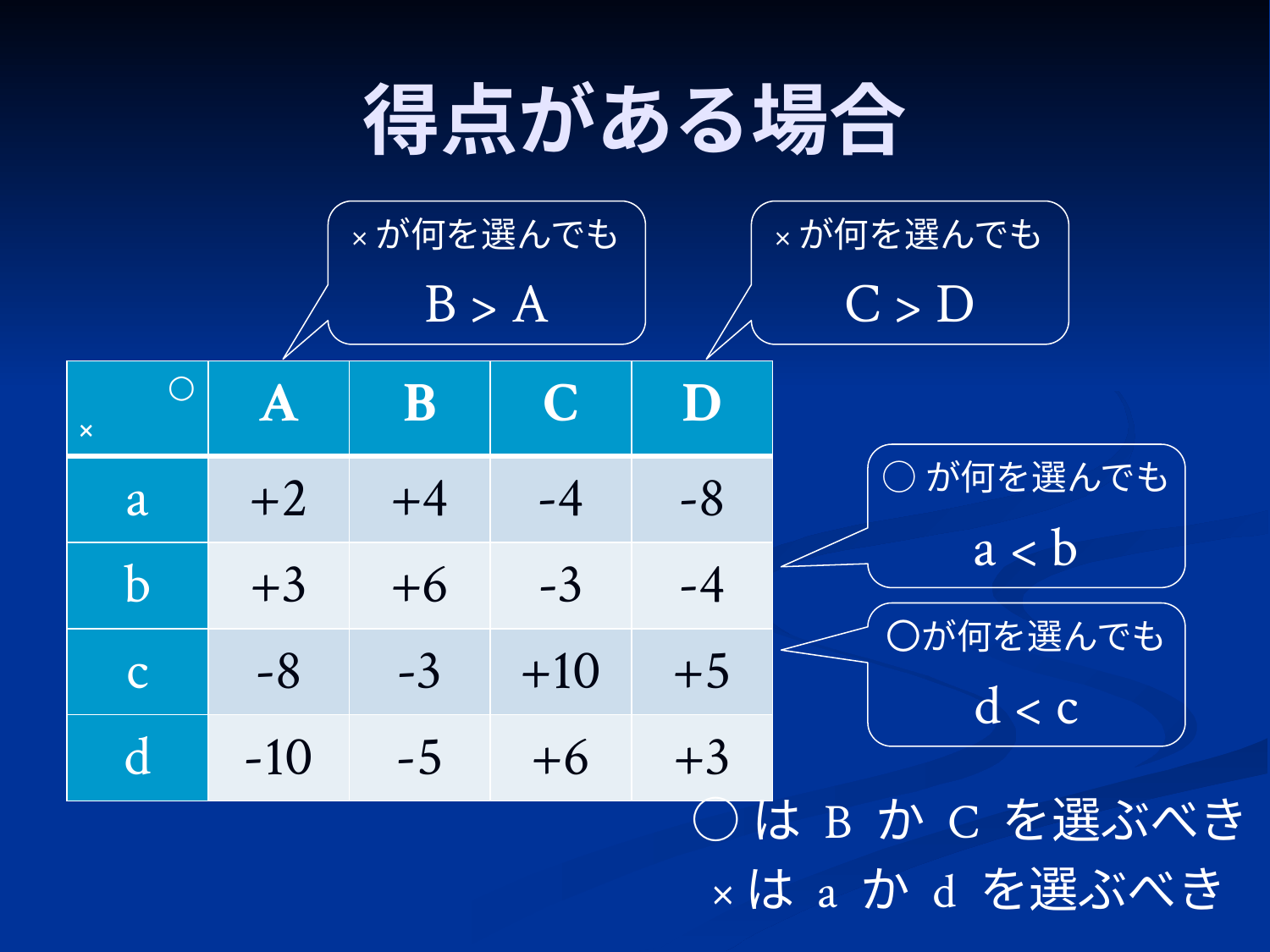

# 得点がある場合
×が何を選んでも
B > A
×が何を選んでも
C > D
| ○ × | A | B | C | D |
| --- | --- | --- | --- | --- |
| a | +2 | +4 | -4 | -8 |
| b | +3 | +6 | -3 | -4 |
| c | -8 | -3 | +10 | +5 |
| d | -10 | -5 | +6 | +3 |
○が何を選んでも
a < b
〇が何を選んでも
d < c
○は B か C を選ぶべき
×は a か d を選ぶべき